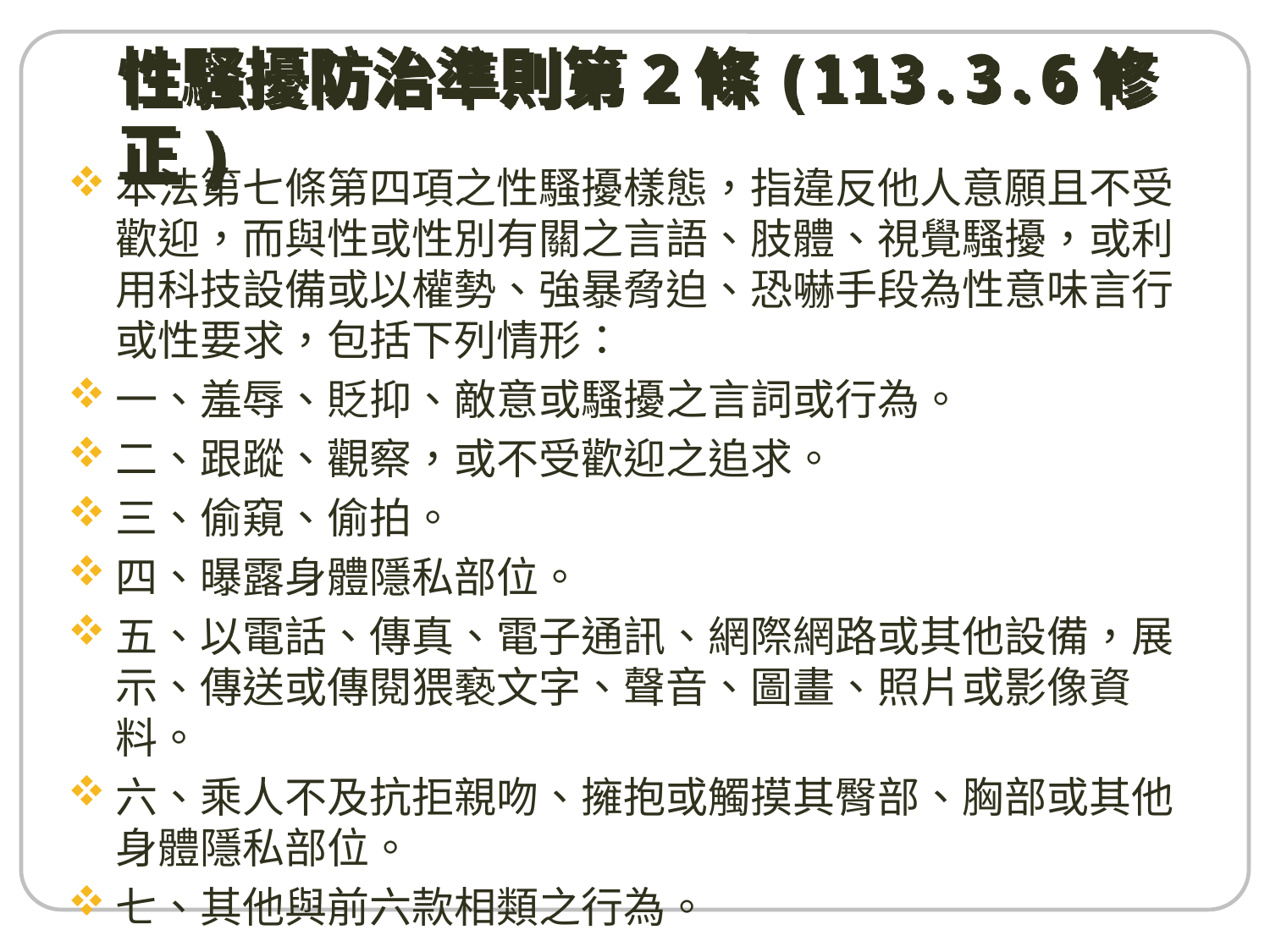

# 性騷擾防治準則第2條(113.3.6修正)
本法第七條第四項之性騷擾樣態，指違反他人意願且不受歡迎，而與性或性別有關之言語、肢體、視覺騷擾，或利用科技設備或以權勢、強暴脅迫、恐嚇手段為性意味言行或性要求，包括下列情形：
一、羞辱、貶抑、敵意或騷擾之言詞或行為。
二、跟蹤、觀察，或不受歡迎之追求。
三、偷窺、偷拍。
四、曝露身體隱私部位。
五、以電話、傳真、電子通訊、網際網路或其他設備，展示、傳送或傳閱猥褻文字、聲音、圖畫、照片或影像資料。
六、乘人不及抗拒親吻、擁抱或觸摸其臀部、胸部或其他身體隱私部位。
七、其他與前六款相類之行為。